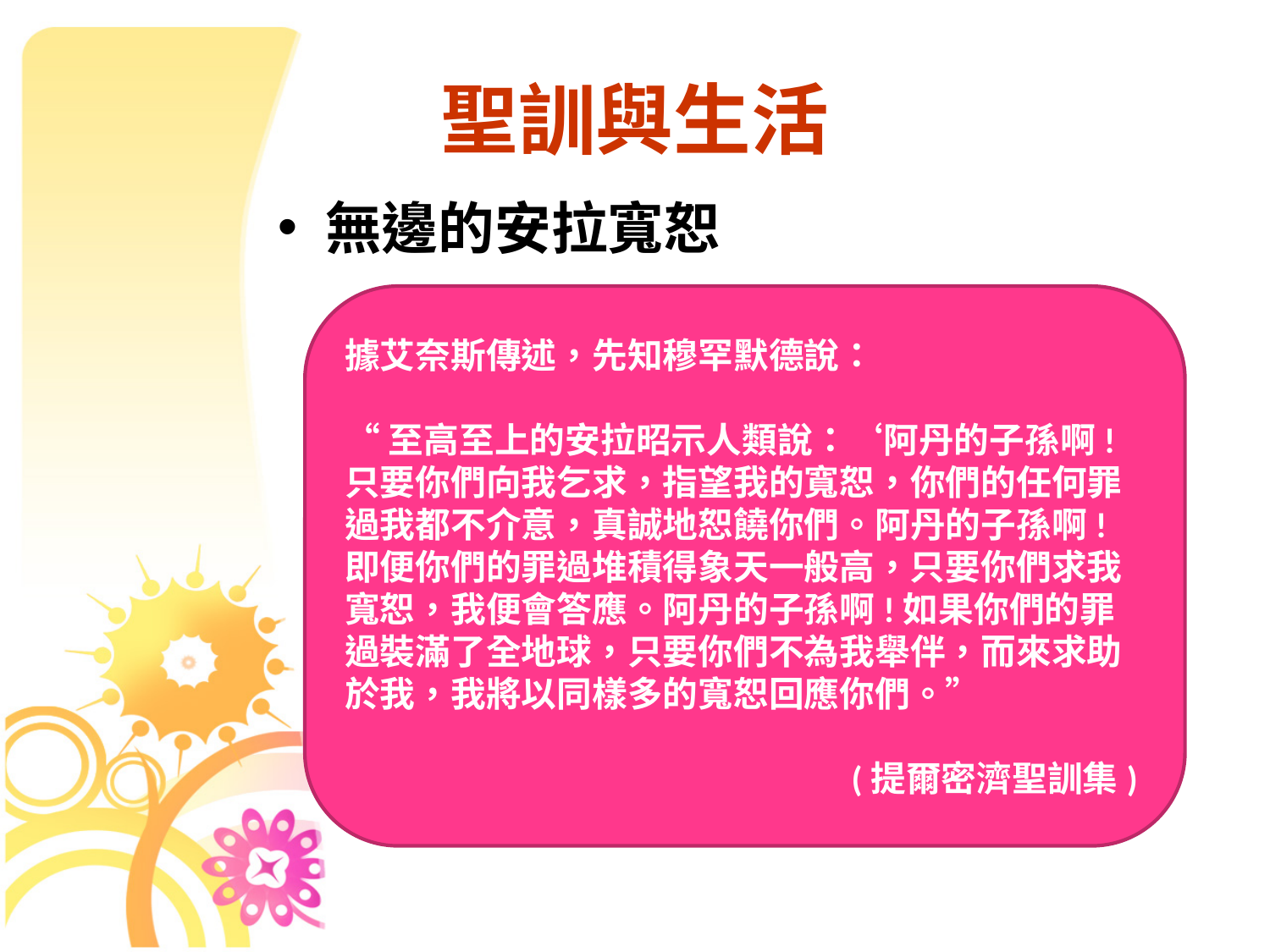

# 聖訓與生活
無邊的安拉寬恕
據艾奈斯傳述，先知穆罕默德說：

“至高至上的安拉昭示人類說：‘阿丹的子孫啊!只要你們向我乞求，指望我的寬恕，你們的任何罪過我都不介意，真誠地恕饒你們。阿丹的子孫啊!即便你們的罪過堆積得象天一般高，只要你們求我寬恕，我便會答應。阿丹的子孫啊!如果你們的罪過裝滿了全地球，只要你們不為我舉伴，而來求助於我，我將以同樣多的寬恕回應你們。”

                                                               (提爾密濟聖訓集)